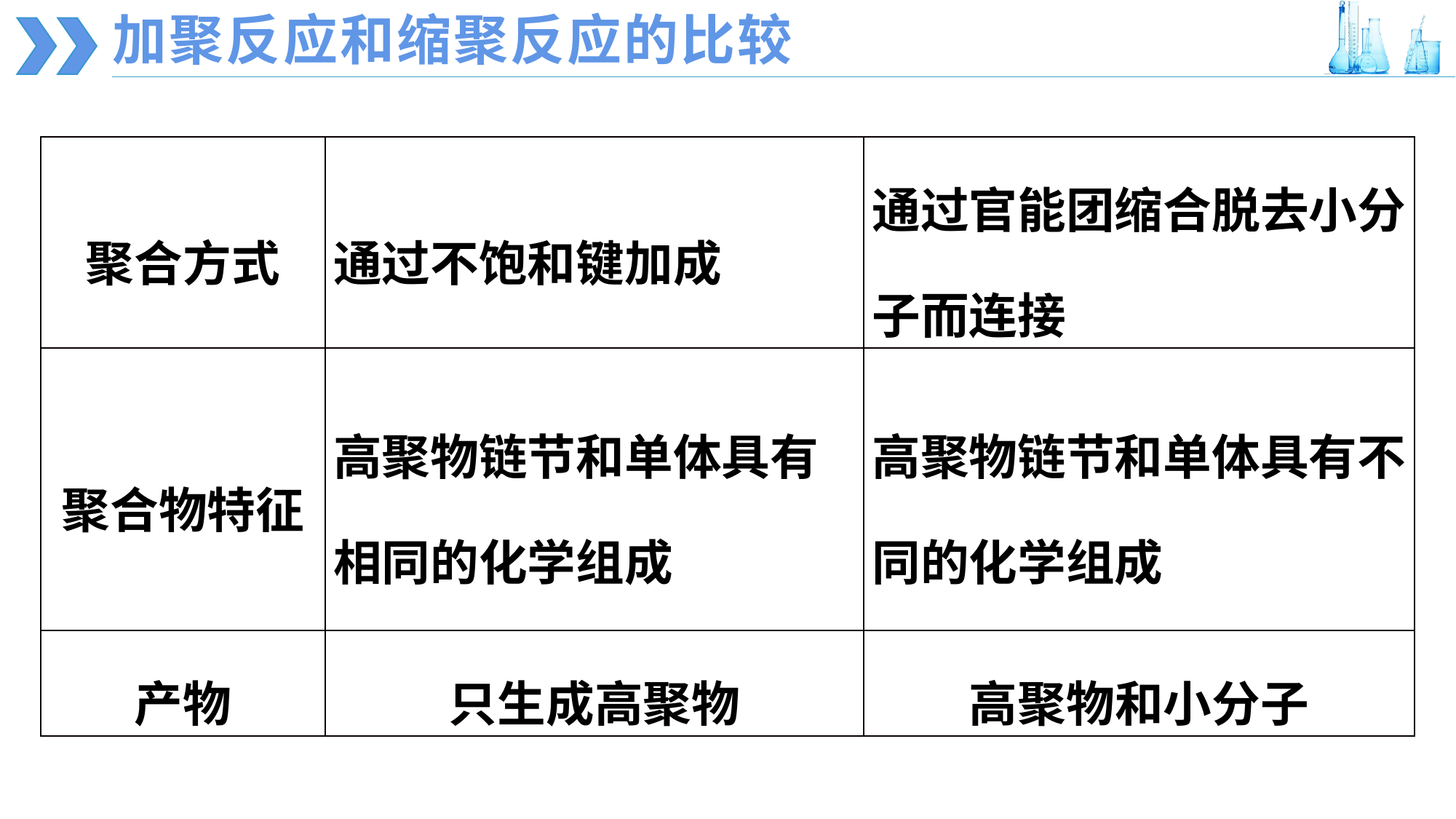

加聚反应和缩聚反应的比较
| 聚合方式 | 通过不饱和键加成 | 通过官能团缩合脱去小分子而连接 |
| --- | --- | --- |
| 聚合物特征 | 高聚物链节和单体具有相同的化学组成 | 高聚物链节和单体具有不同的化学组成 |
| 产物 | 只生成高聚物 | 高聚物和小分子 |